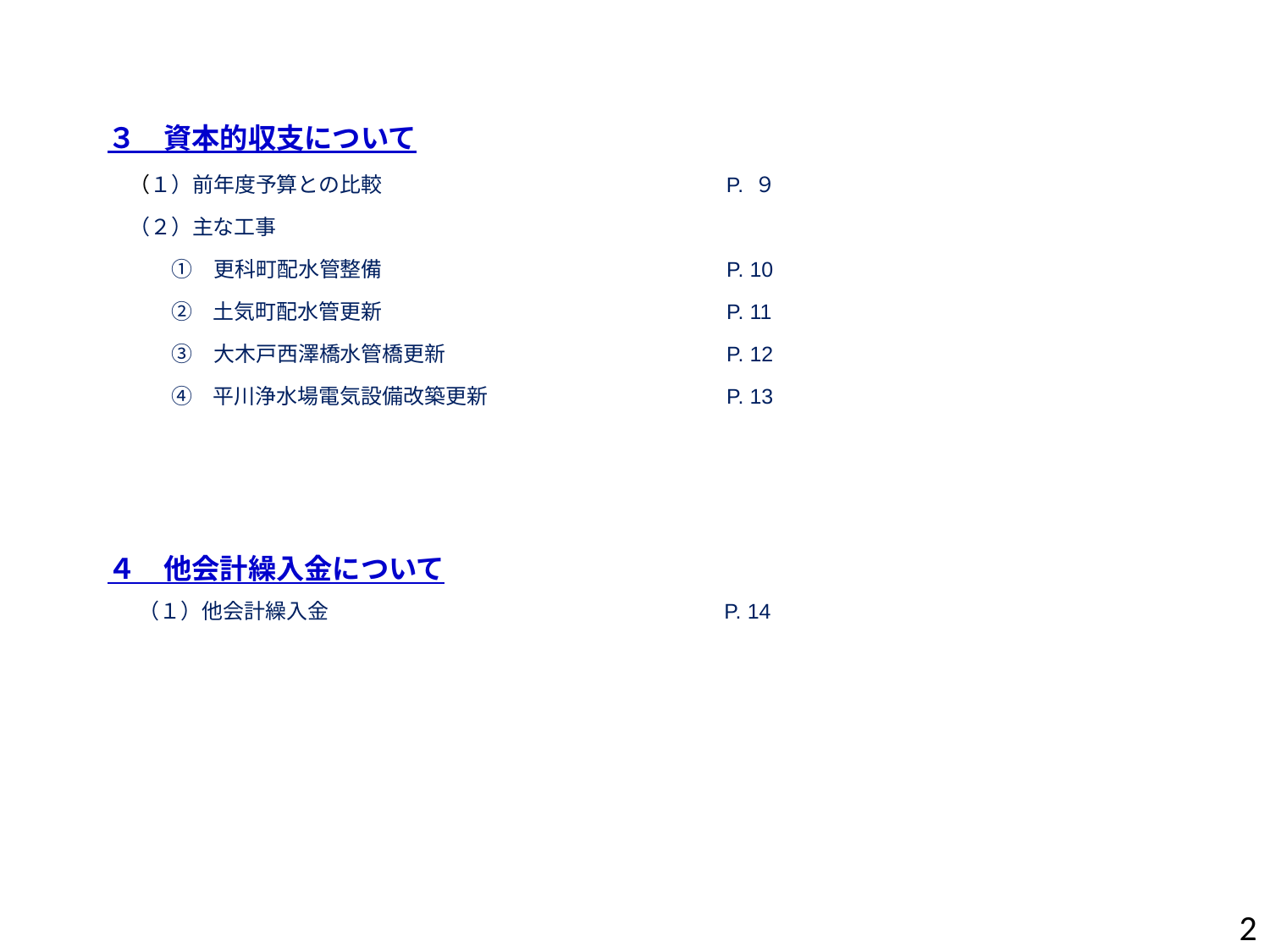

３　資本的収支について
　（１）前年度予算との比較　　　　　　　　　　　　　　　　P. ９
　（２）主な工事
　　　①　更科町配水管整備　　　　　　　　　　　　　　　　P. 10
　　　②　土気町配水管更新　　　　　　　　　　　　　　　　P. 11
　　　③　大木戸西澤橋水管橋更新　　　　　　　　　　　　　P. 12
　　　④　平川浄水場電気設備改築更新　　　　　　　　　　　P. 13

４　他会計繰入金について
 　（１）他会計繰入金　　　　　　　　　　　　　　　　　 　 P. 14

2